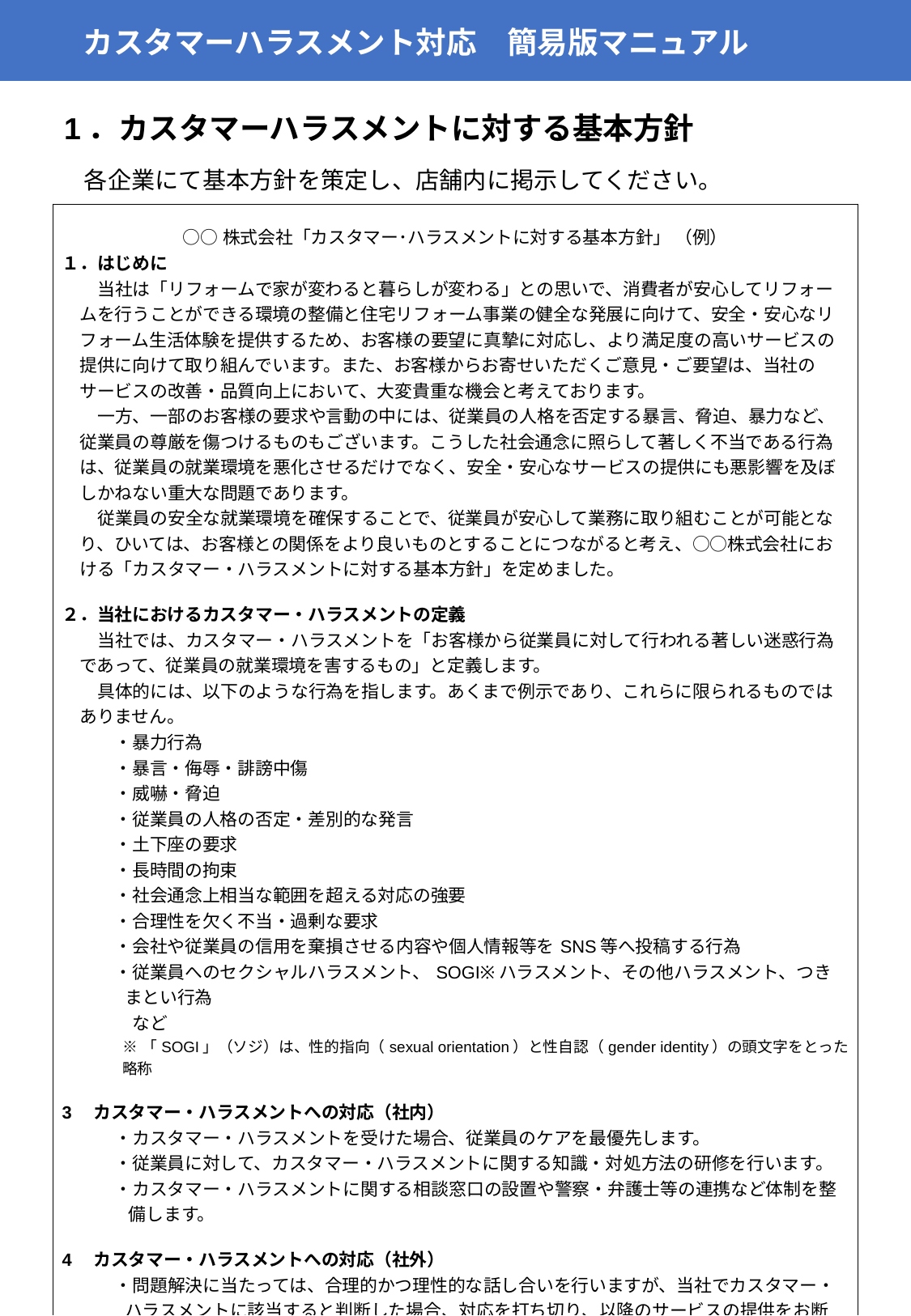

カスタマーハラスメント対応　簡易版マニュアル
1．カスタマーハラスメントに対する基本方針
各企業にて基本方針を策定し、店舗内に掲示してください。
| ○○株式会社「カスタマー･ハラスメントに対する基本方針」 （例） |
| --- |
| １．はじめに 当社は「リフォームで家が変わると暮らしが変わる」との思いで、消費者が安心してリフォームを行うことができる環境の整備と住宅リフォーム事業の健全な発展に向けて、安全・安心なリフォーム生活体験を提供するため、お客様の要望に真摯に対応し、より満足度の高いサービスの提供に向けて取り組んでいます。また、お客様からお寄せいただくご意見・ご要望は、当社のサービスの改善・品質向上において、大変貴重な機会と考えております。 一方、一部のお客様の要求や言動の中には、従業員の人格を否定する暴言、脅迫、暴力など、従業員の尊厳を傷つけるものもございます。こうした社会通念に照らして著しく不当である行為は、従業員の就業環境を悪化させるだけでなく、安全・安心なサービスの提供にも悪影響を及ぼしかねない重大な問題であります。 従業員の安全な就業環境を確保することで、従業員が安心して業務に取り組むことが可能となり、ひいては、お客様との関係をより良いものとすることにつながると考え、○○株式会社における「カスタマー・ハラスメントに対する基本方針」を定めました。 ２．当社におけるカスタマー・ハラスメントの定義 当社では、カスタマー・ハラスメントを「お客様から従業員に対して行われる著しい迷惑行為であって、従業員の就業環境を害するもの」と定義します。　 具体的には、以下のような行為を指します。あくまで例示であり、これらに限られるものではありません。 　　　・暴力行為 　　　・暴言・侮辱・誹謗中傷 　　　・威嚇・脅迫 　　　・従業員の人格の否定・差別的な発言 　　　・土下座の要求 　　　・長時間の拘束 　　　・社会通念上相当な範囲を超える対応の強要 　　　・合理性を欠く不当・過剰な要求 　　　・会社や従業員の信用を棄損させる内容や個人情報等をSNS等へ投稿する行為 　　　・従業員へのセクシャルハラスメント、SOGI※ハラスメント、その他ハラスメント、つき まとい行為　　 　　　　など ※「SOGI」（ソジ）は、性的指向（sexual orientation）と性自認（gender identity）の頭文字をとった略称 3　カスタマー・ハラスメントへの対応（社内） 　　　・カスタマー・ハラスメントを受けた場合、従業員のケアを最優先します。 　　　・従業員に対して、カスタマー・ハラスメントに関する知識・対処方法の研修を行います。 　　　・カスタマー・ハラスメントに関する相談窓口の設置や警察・弁護士等の連携など体制を整 備します。 4　カスタマー・ハラスメントへの対応（社外） 　　　・問題解決に当たっては、合理的かつ理性的な話し合いを行いますが、当社でカスタマー・ ハラスメントに該当すると判断した場合、対応を打ち切り、以降のサービスの提供をお断 りする場合があります。 　　　・さらに、悪質と判断した場合、警察や外部の専門家（弁護士等）と連携の上、毅然と対応 します。 |